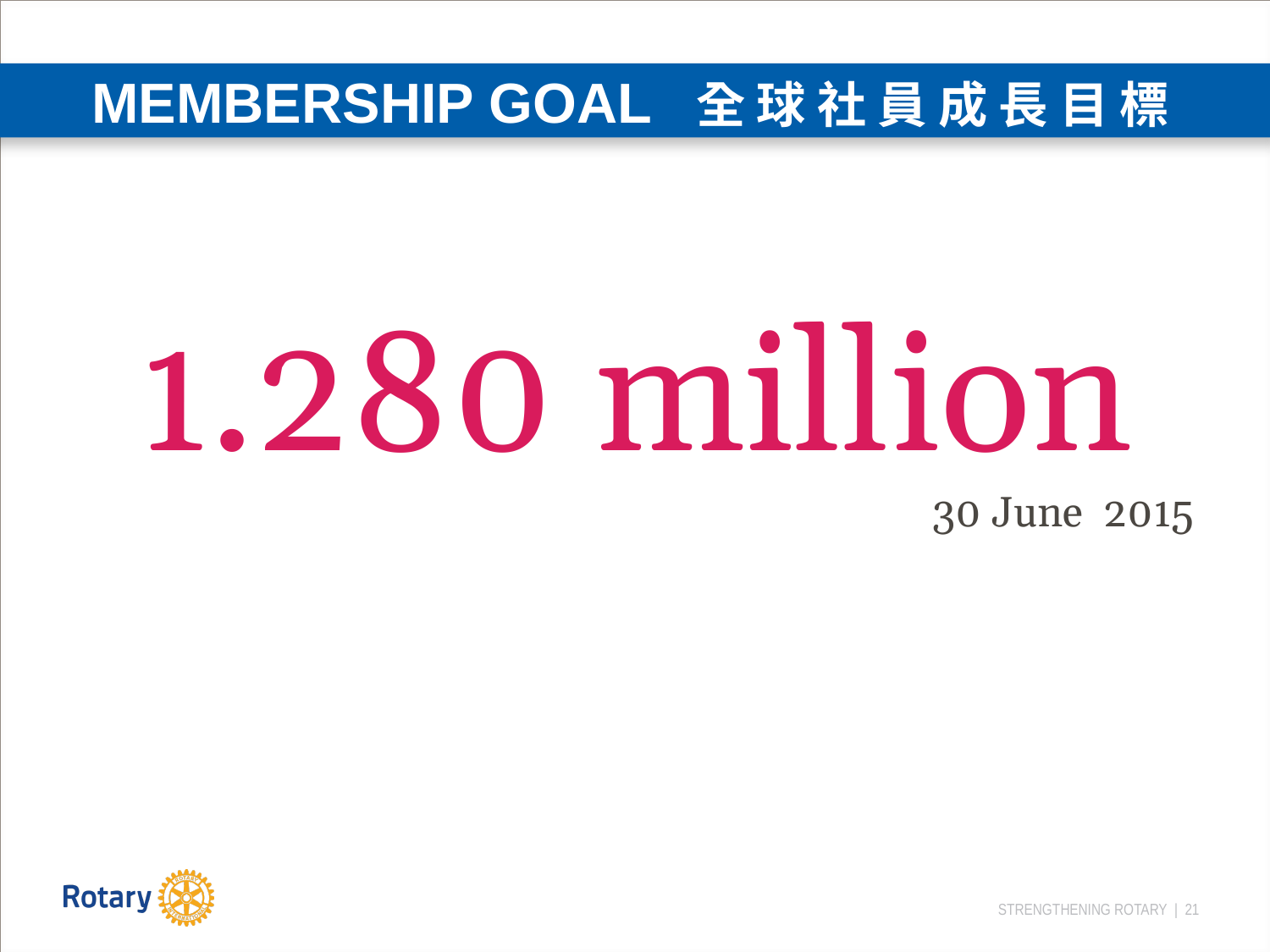

MEMBERSHIP GOAL  全 球 社 員 成 長 目 標
1.280 million
30 June  2015